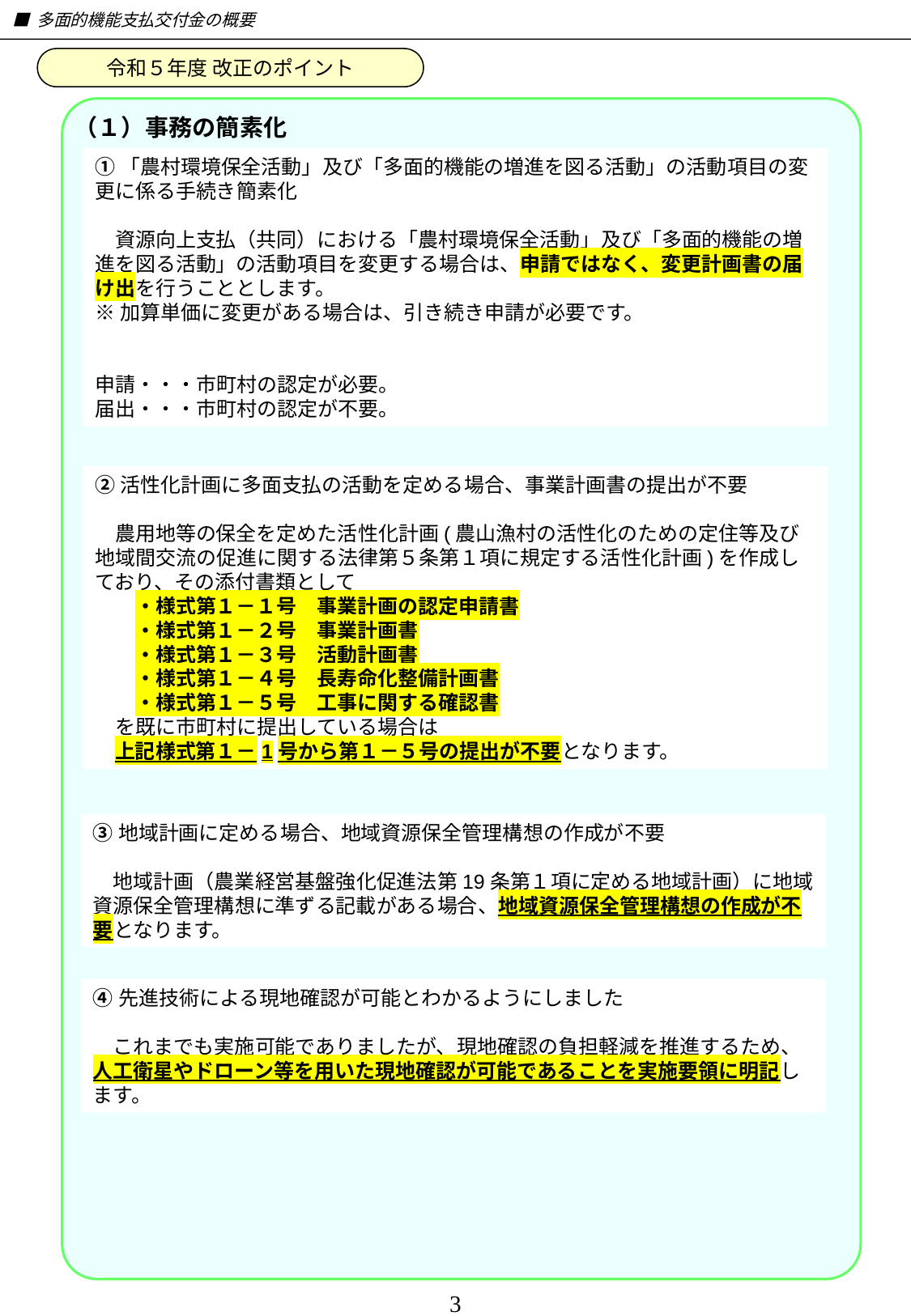

■ 多面的機能支払交付金の概要

令和５年度 改正のポイント

（１）事務の簡素化
令和５年度の改定に修正
※令和５年度改定のポイント（パンフレット）を参考
①「農村環境保全活動」及び「多面的機能の増進を図る活動」の活動項目の変更に係る手続き簡素化

　資源向上支払（共同）における「農村環境保全活動」及び「多面的機能の増進を図る活動」の活動項目を変更する場合は、申請ではなく、変更計画書の届け出を行うこととします。
※加算単価に変更がある場合は、引き続き申請が必要です。

申請・・・市町村の認定が必要。
届出・・・市町村の認定が不要。
②活性化計画に多面支払の活動を定める場合、事業計画書の提出が不要

　農用地等の保全を定めた活性化計画(農山漁村の活性化のための定住等及び地域間交流の促進に関する法律第５条第１項に規定する活性化計画)を作成しており、その添付書類として
　　・様式第１－１号　事業計画の認定申請書
　　・様式第１－２号　事業計画書
　　・様式第１－３号　活動計画書
　　・様式第１－４号　長寿命化整備計画書
　　・様式第１－５号　工事に関する確認書
　を既に市町村に提出している場合は
　上記様式第１－1号から第１－５号の提出が不要となります。
③地域計画に定める場合、地域資源保全管理構想の作成が不要

　地域計画（農業経営基盤強化促進法第19条第１項に定める地域計画）に地域資源保全管理構想に準ずる記載がある場合、地域資源保全管理構想の作成が不要となります。
④先進技術による現地確認が可能とわかるようにしました

　これまでも実施可能でありましたが、現地確認の負担軽減を推進するため、人工衛星やドローン等を用いた現地確認が可能であることを実施要領に明記します。
3